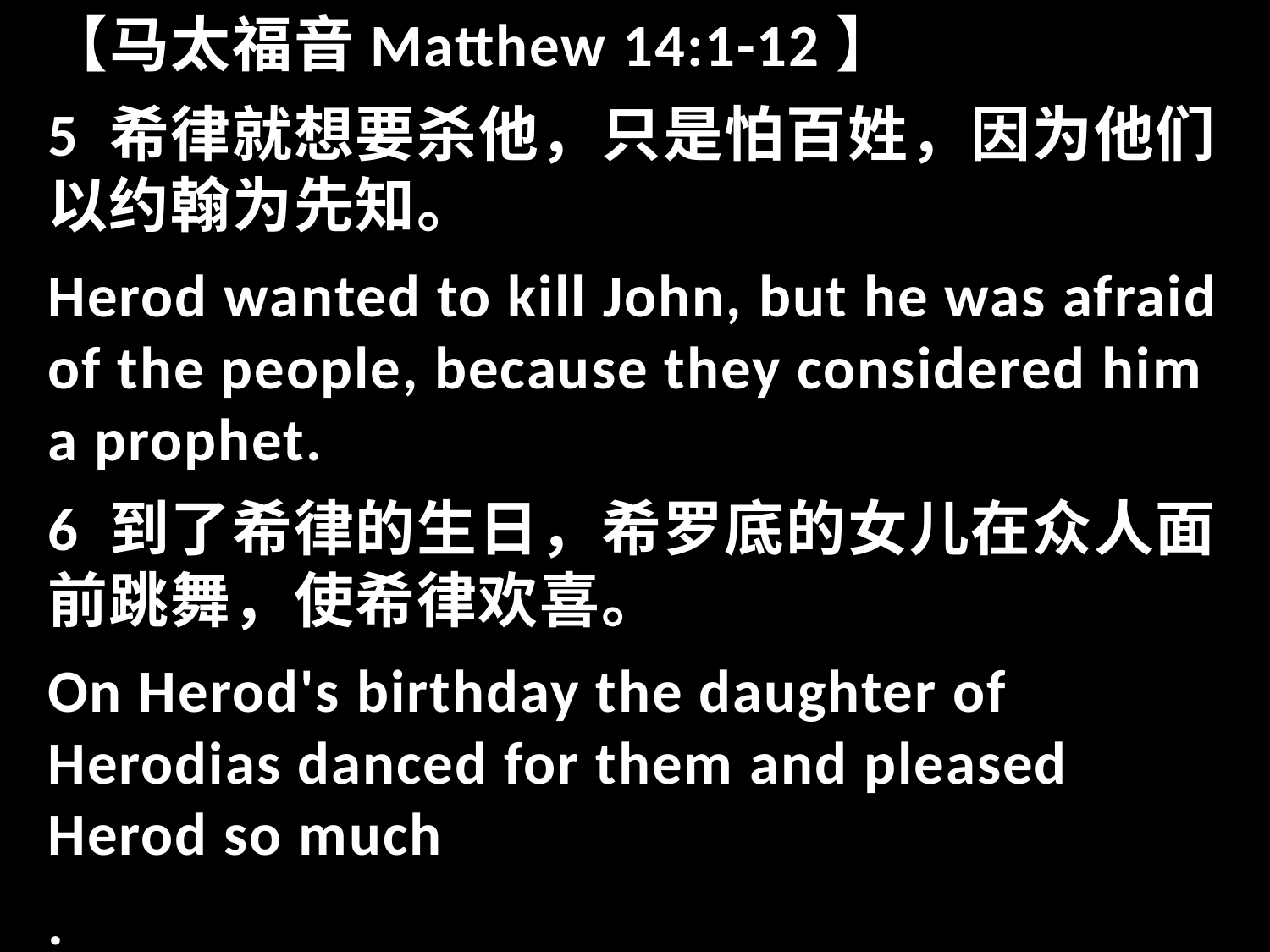

【马太福音Matthew 14:1-12】
5 希律就想要杀他，只是怕百姓，因为他们以约翰为先知。
Herod wanted to kill John, but he was afraid of the people, because they considered him a prophet.
6 到了希律的生日，希罗底的女儿在众人面前跳舞，使希律欢喜。
On Herod's birthday the daughter of Herodias danced for them and pleased Herod so much
.